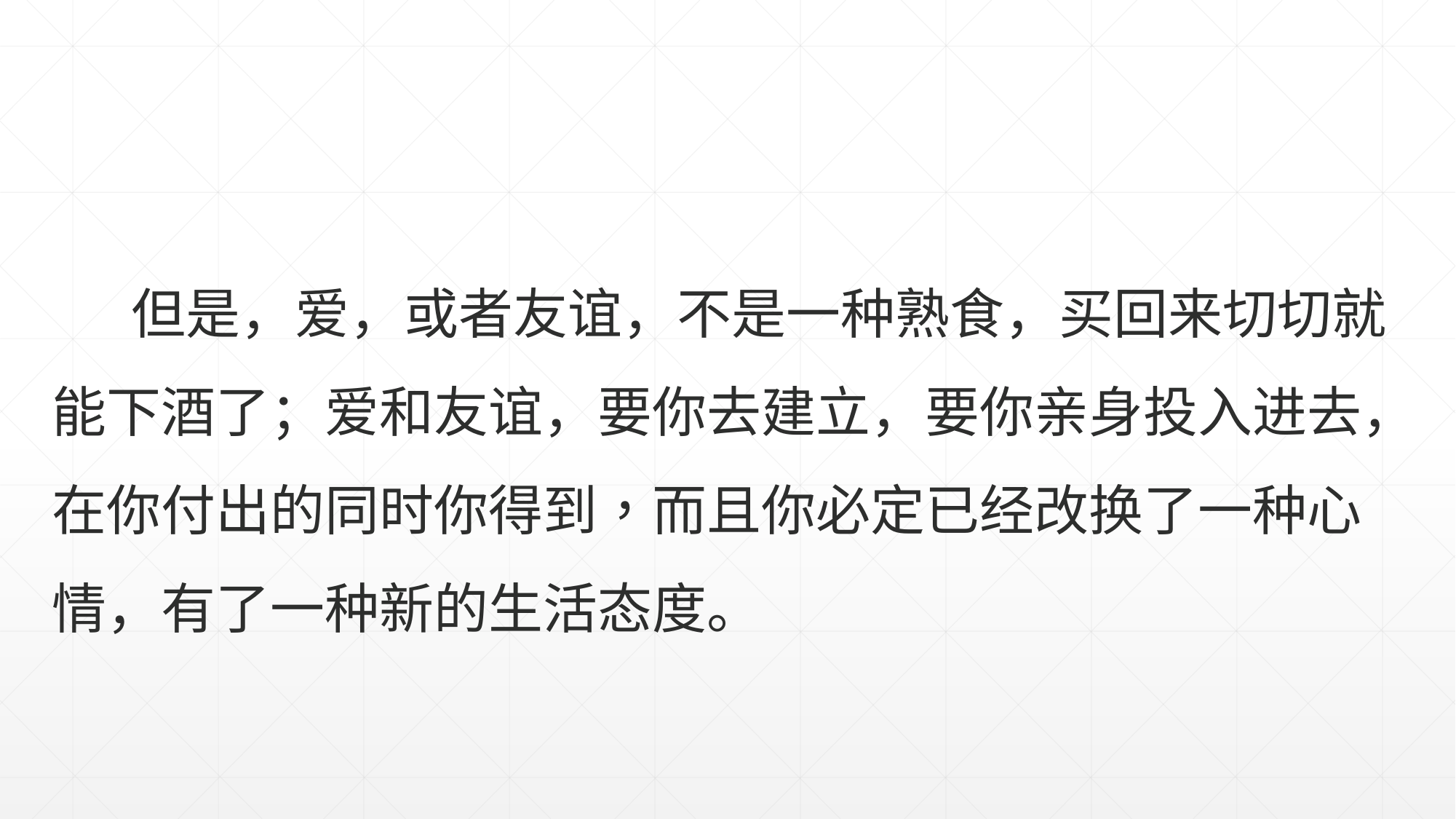

但是，爱，或者友谊，不是一种熟食，买回来切切就能下酒了；爱和友谊，要你去建立，要你亲身投入进去，在你付出的同时你得到，而且你必定已经改换了一种心情，有了一种新的生活态度。